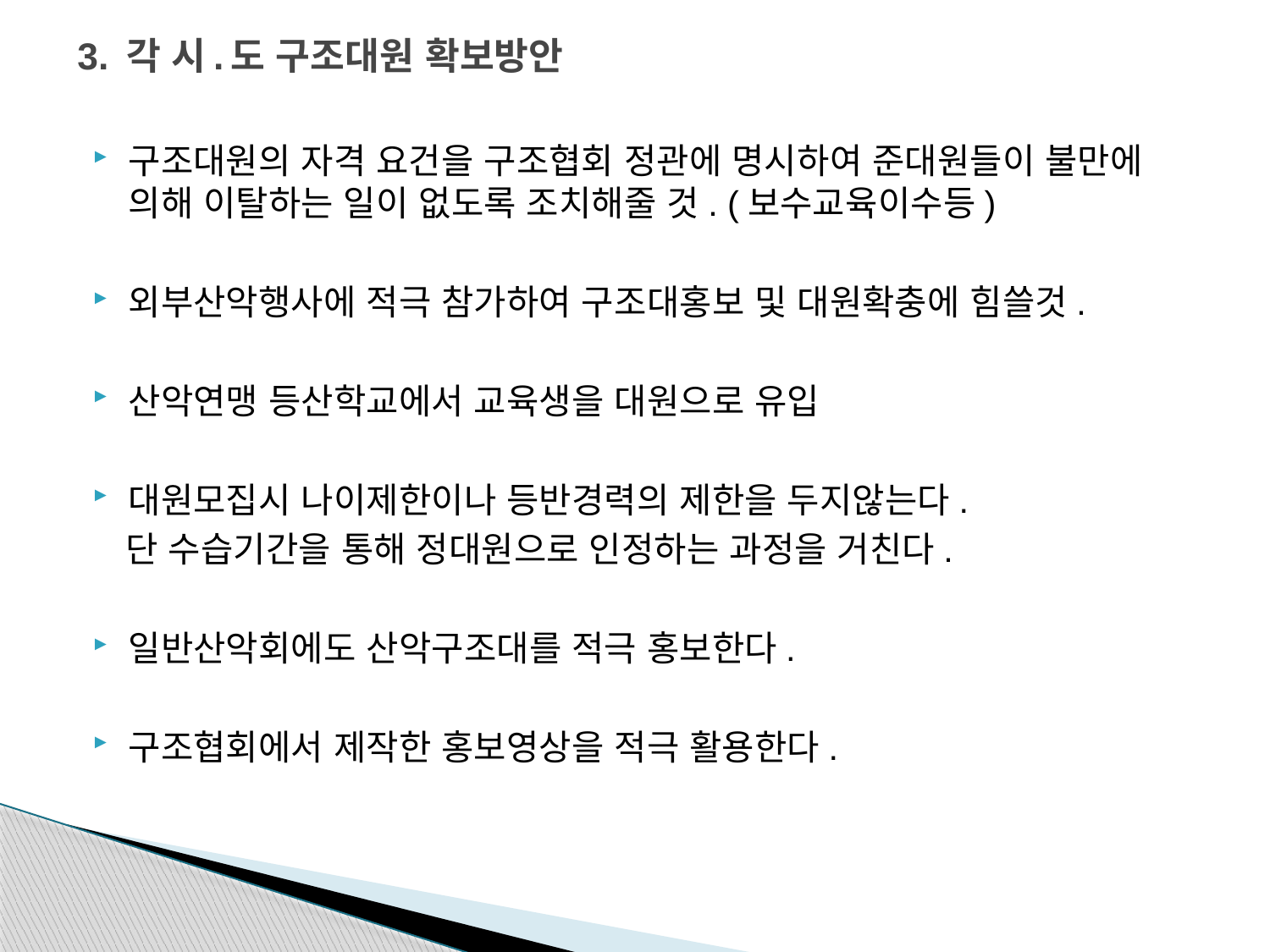

# 3. 각 시.도 구조대원 확보방안
구조대원의 자격 요건을 구조협회 정관에 명시하여 준대원들이 불만에 의해 이탈하는 일이 없도록 조치해줄 것. (보수교육이수등)

외부산악행사에 적극 참가하여 구조대홍보 및 대원확충에 힘쓸것.

산악연맹 등산학교에서 교육생을 대원으로 유입

대원모집시 나이제한이나 등반경력의 제한을 두지않는다.
    단 수습기간을 통해 정대원으로 인정하는 과정을 거친다.

일반산악회에도 산악구조대를 적극 홍보한다.

구조협회에서 제작한 홍보영상을 적극 활용한다.